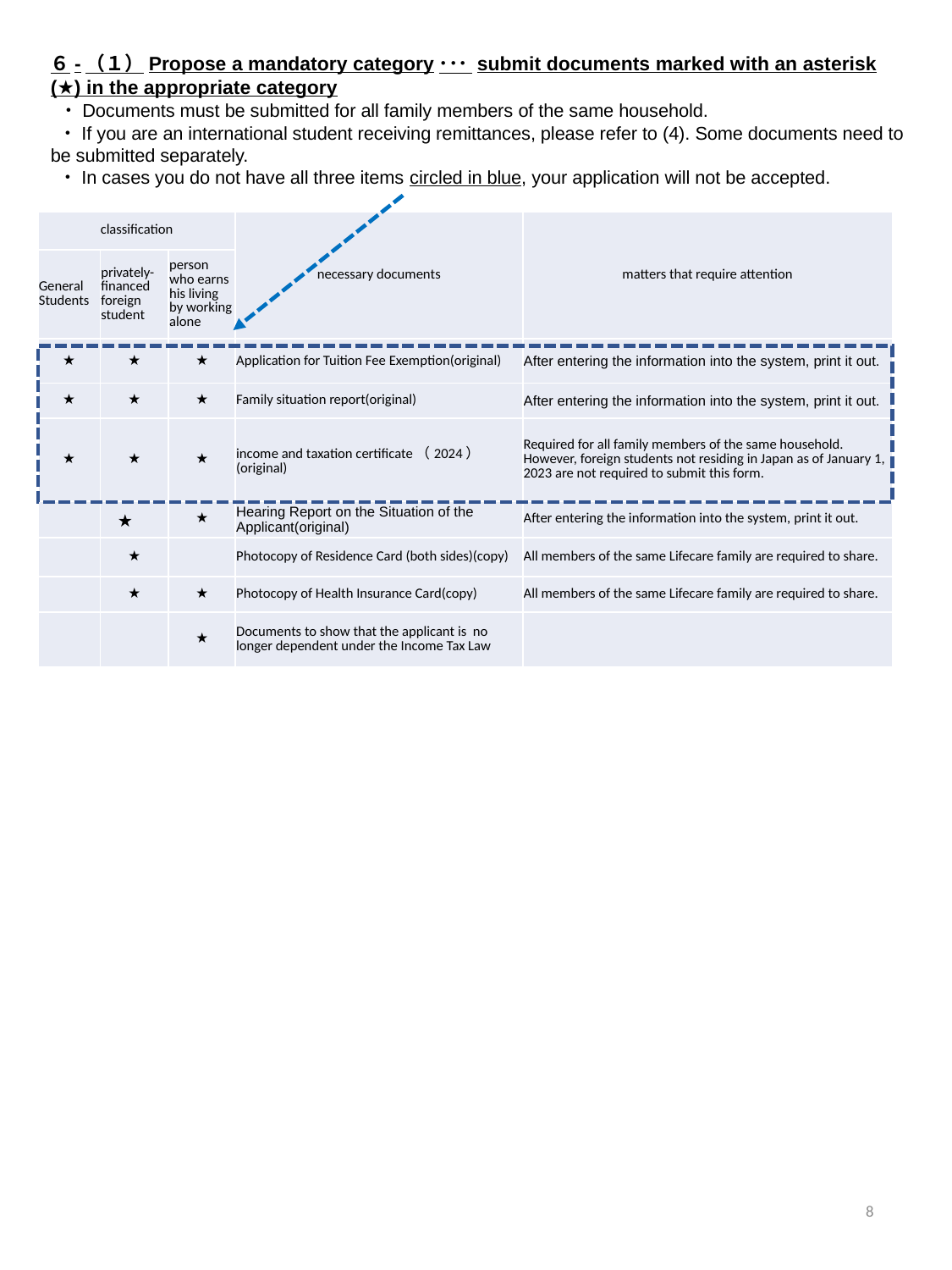

６-（１）Propose a mandatory category･･･ submit documents marked with an asterisk (★) in the appropriate category
 ・Documents must be submitted for all family members of the same household.
 ・If you are an international student receiving remittances, please refer to (4). Some documents need to be submitted separately.
 ・In cases you do not have all three items circled in blue, your application will not be accepted.
| classification |  |  | necessary documents | matters that require attention |
| --- | --- | --- | --- | --- |
| General Students | privately-financed foreign student | person who earns his living by working alone |  |  |
| ★ | ★ | ★ | Application for Tuition Fee Exemption(original) | After entering the information into the system, print it out. |
| ★ | ★ | ★ | Family situation report(original) | After entering the information into the system, print it out. |
| ★ | ★ | ★ | income and taxation certificate（2024）(original) | Required for all family members of the same household. However, foreign students not residing in Japan as of January 1, 2023 are not required to submit this form. |
|  | ★ | ★ | Hearing Report on the Situation of the Applicant(original) | After entering the information into the system, print it out. |
|  | ★ |  | Photocopy of Residence Card (both sides)(copy) | All members of the same Lifecare family are required to share. |
|  | ★ | ★ | Photocopy of Health Insurance Card(copy) | All members of the same Lifecare family are required to share. |
|  |  | ★ | Documents to show that the applicant is no longer dependent under the Income Tax Law |  |

8